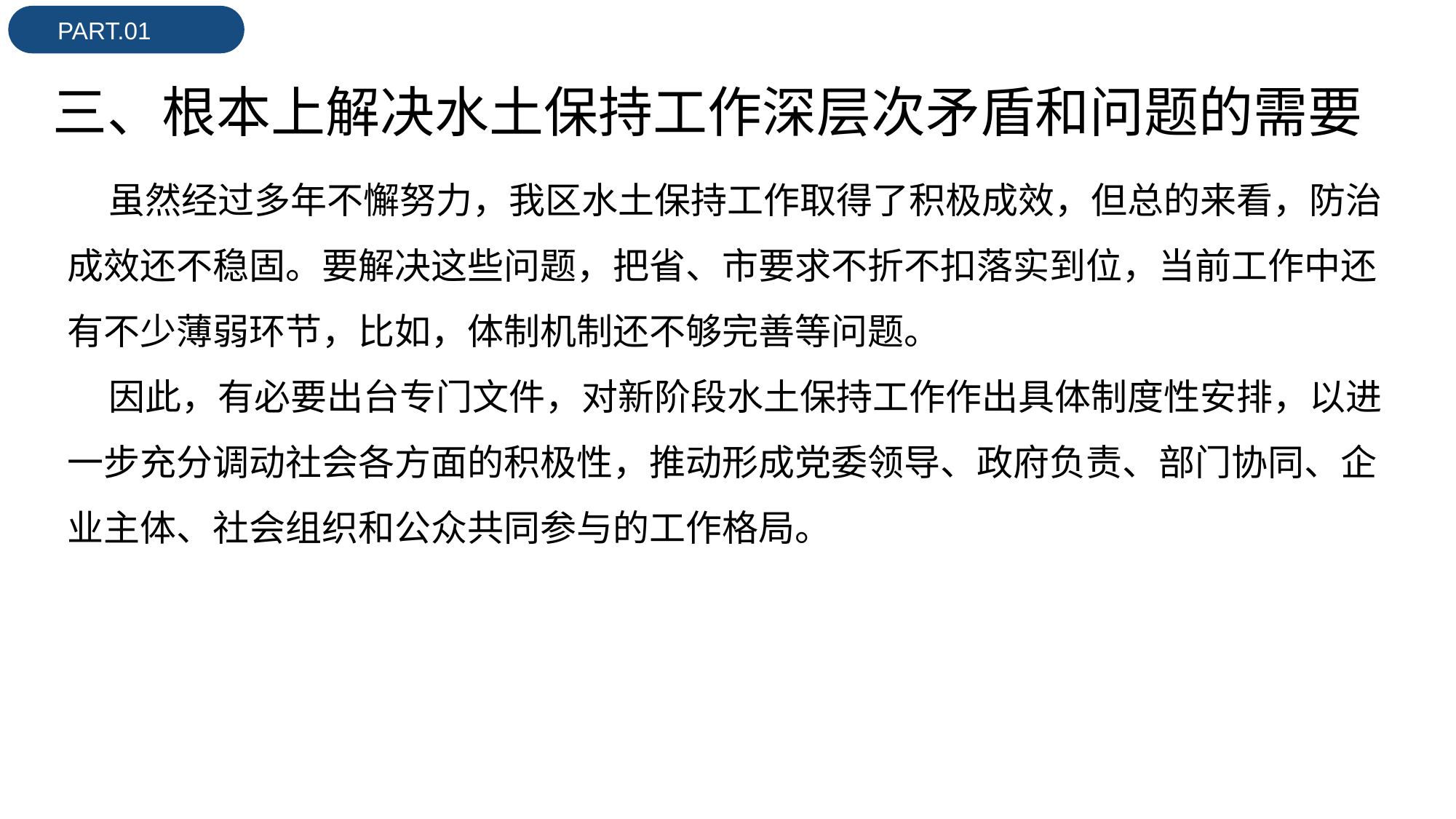

PART.01
三、根本上解决水土保持工作深层次矛盾和问题的需要

    虽然经过多年不懈努力，我区水土保持工作取得了积极成效，但总的来看，防治成效还不稳固。要解决这些问题，把省、市要求不折不扣落实到位，当前工作中还有不少薄弱环节，比如，体制机制还不够完善等问题。
    因此，有必要出台专门文件，对新阶段水土保持工作作出具体制度性安排，以进一步充分调动社会各方面的积极性，推动形成党委领导、政府负责、部门协同、企业主体、社会组织和公众共同参与的工作格局。